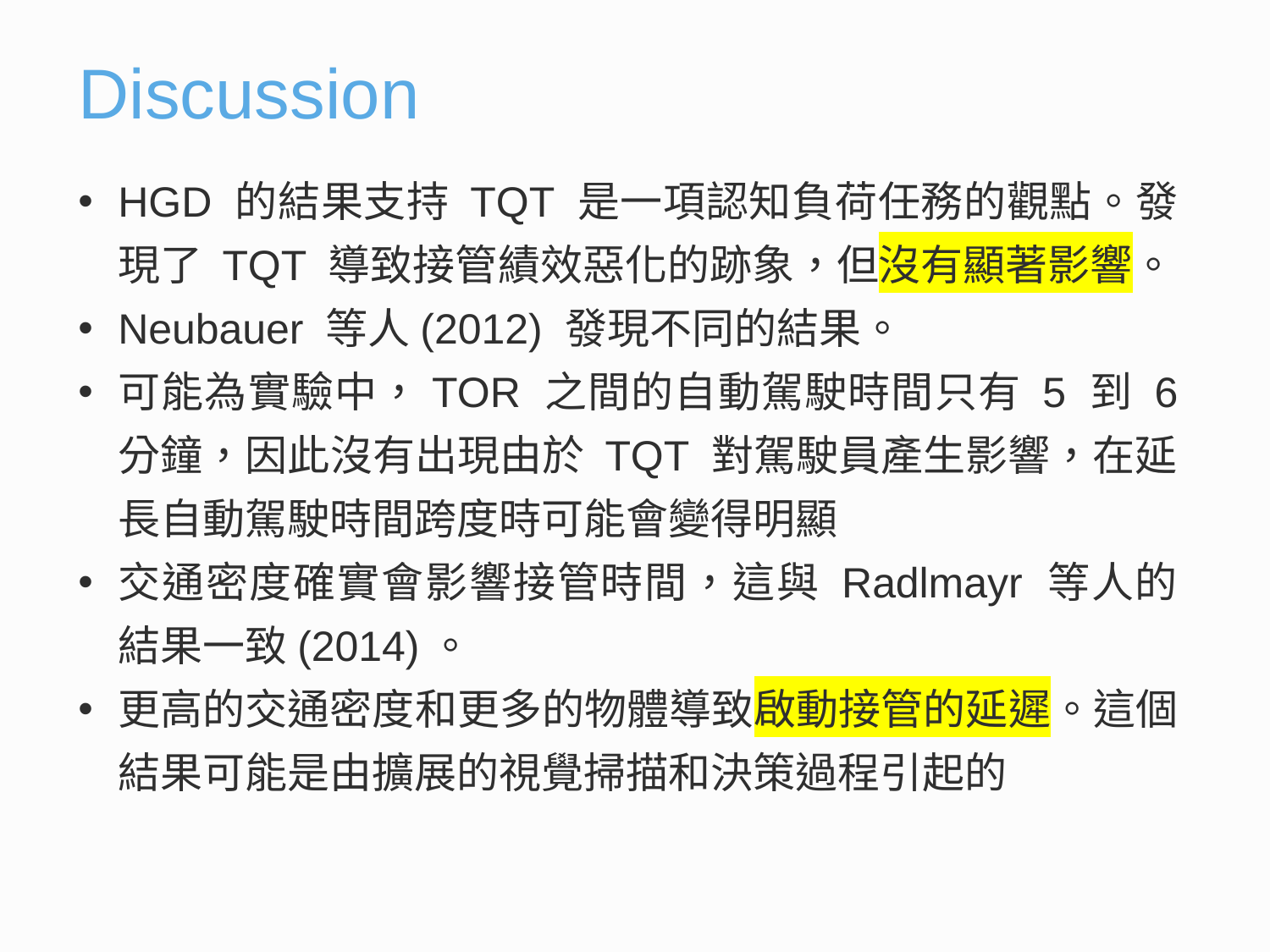

# Discussion
HGD 的結果支持 TQT 是一項認知負荷任務的觀點。發現了 TQT 導致接管績效惡化的跡象，但沒有顯著影響。
Neubauer 等人(2012) 發現不同的結果。
可能為實驗中，TOR 之間的自動駕駛時間只有 5 到 6 分鐘，因此沒有出現由於 TQT 對駕駛員產生影響，在延長自動駕駛時間跨度時可能會變得明顯
交通密度確實會影響接管時間，這與 Radlmayr 等人的結果一致(2014)。
更高的交通密度和更多的物體導致啟動接管的延遲。這個結果可能是由擴展的視覺掃描和決策過程引起的